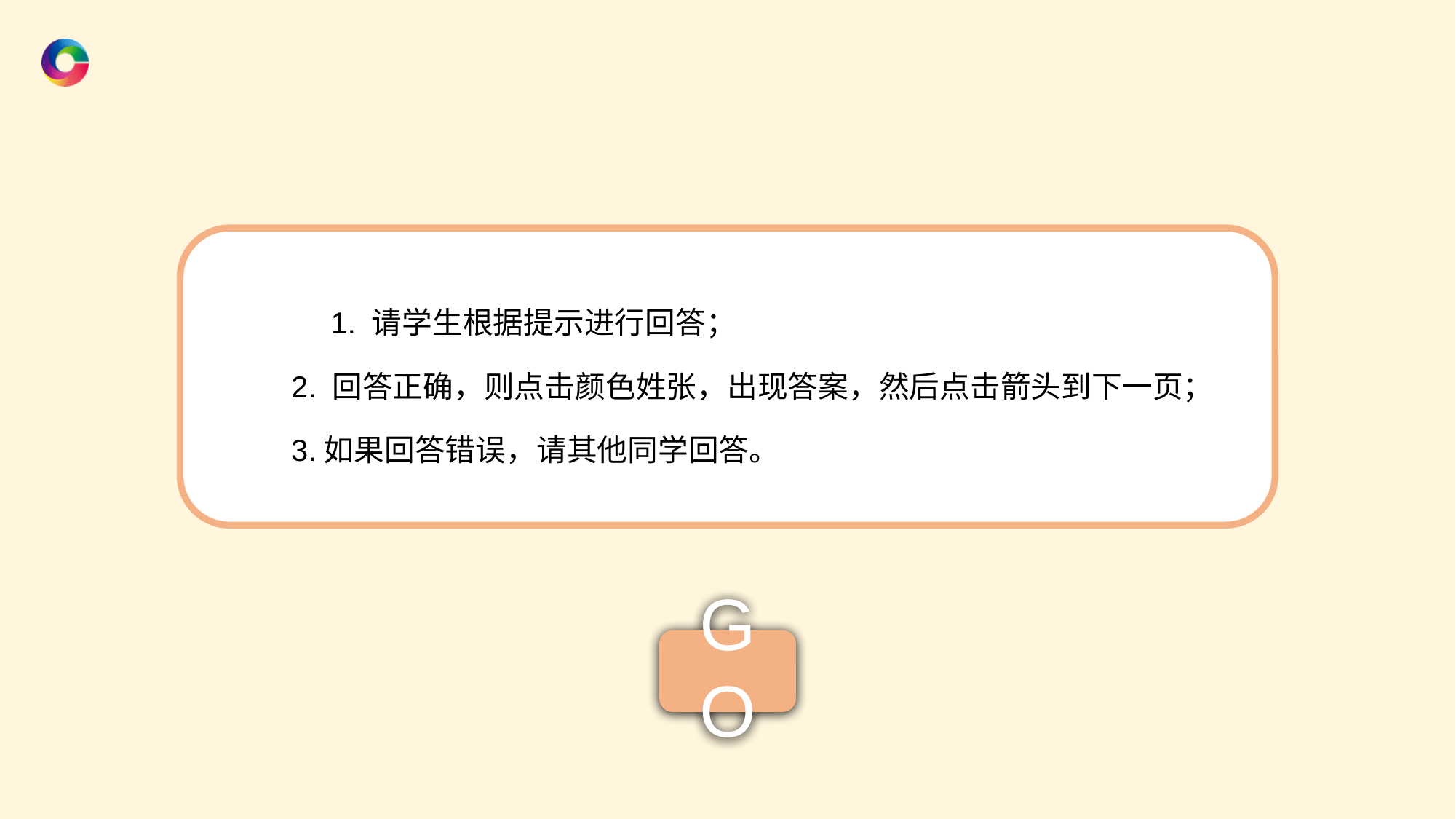

1. 请学生根据提示进行回答；
2. 回答正确，则点击颜色姓张，出现答案，然后点击箭头到下一页；
3.如果回答错误，请其他同学回答。
GO